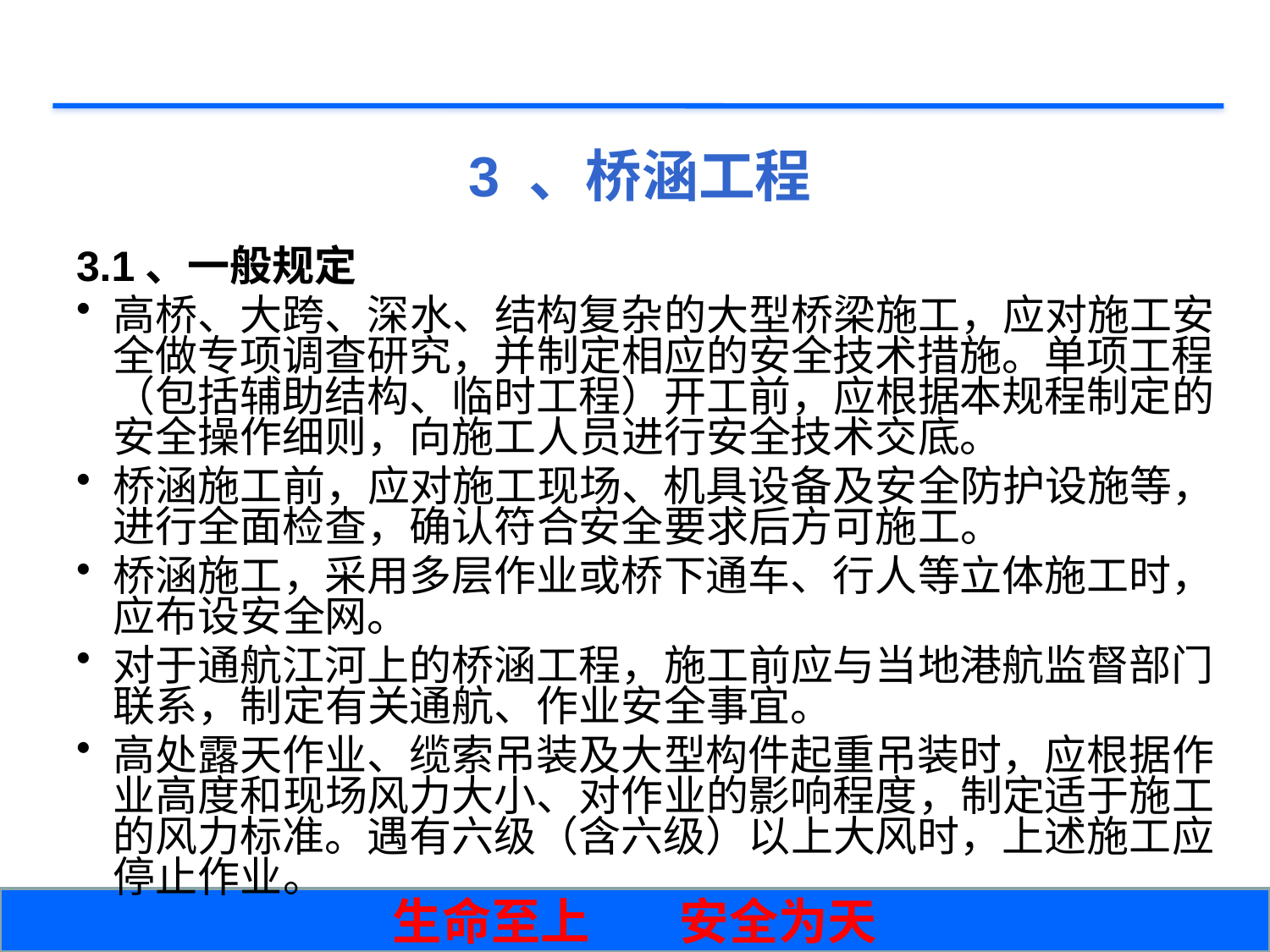

# 3 、桥涵工程
3.1、一般规定
高桥、大跨、深水、结构复杂的大型桥梁施工，应对施工安全做专项调查研究，并制定相应的安全技术措施。单项工程（包括辅助结构、临时工程）开工前，应根据本规程制定的安全操作细则，向施工人员进行安全技术交底。
桥涵施工前，应对施工现场、机具设备及安全防护设施等，进行全面检查，确认符合安全要求后方可施工。
桥涵施工，采用多层作业或桥下通车、行人等立体施工时，应布设安全网。
对于通航江河上的桥涵工程，施工前应与当地港航监督部门联系，制定有关通航、作业安全事宜。
高处露天作业、缆索吊装及大型构件起重吊装时，应根据作业高度和现场风力大小、对作业的影响程度，制定适于施工的风力标准。遇有六级（含六级）以上大风时，上述施工应停止作业。